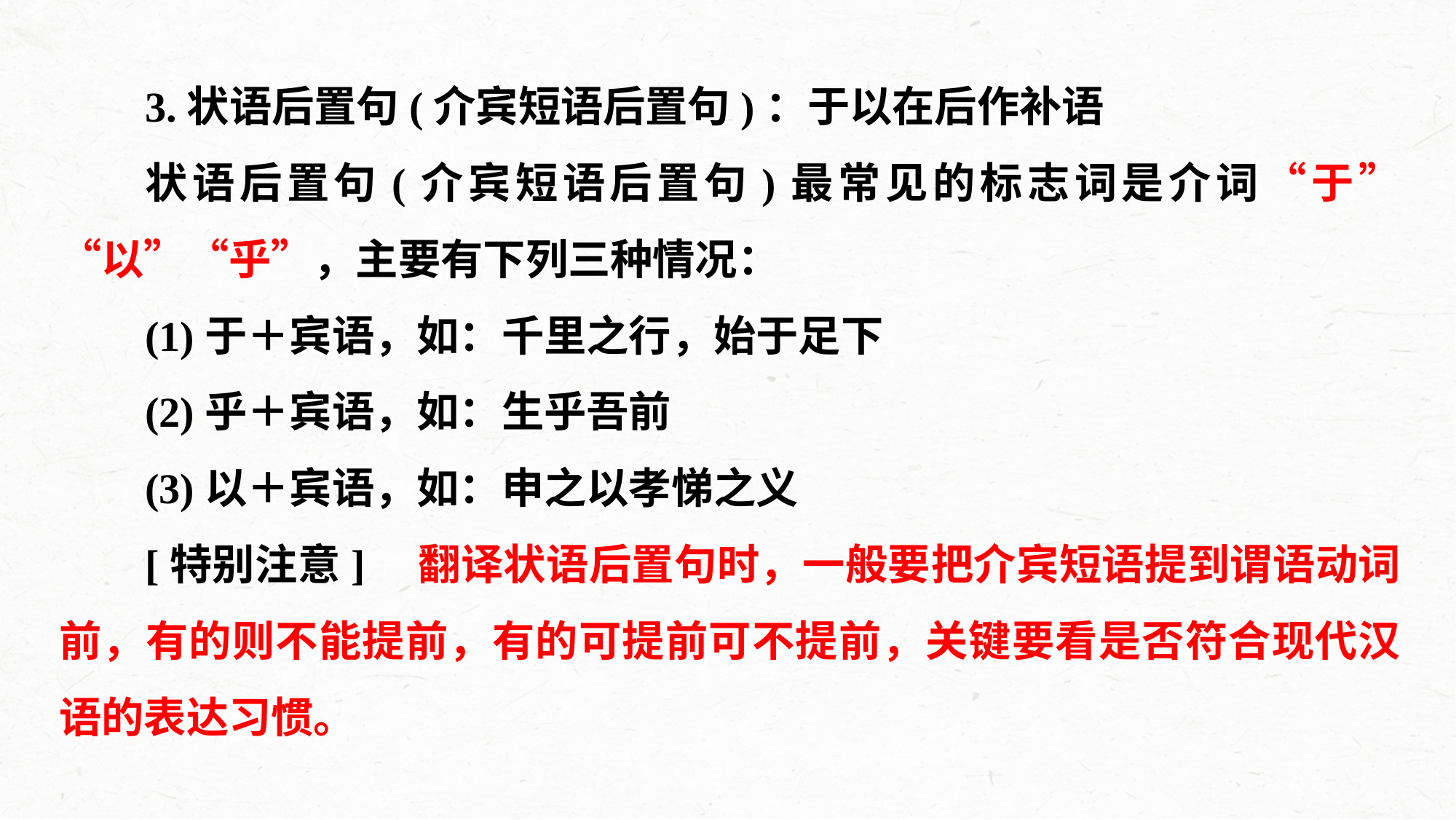

3.状语后置句(介宾短语后置句)：于以在后作补语
状语后置句(介宾短语后置句)最常见的标志词是介词“于”“以”“乎”，主要有下列三种情况：
(1)于＋宾语，如：千里之行，始于足下
(2)乎＋宾语，如：生乎吾前
(3)以＋宾语，如：申之以孝悌之义
[特别注意]　翻译状语后置句时，一般要把介宾短语提到谓语动词前，有的则不能提前，有的可提前可不提前，关键要看是否符合现代汉语的表达习惯。